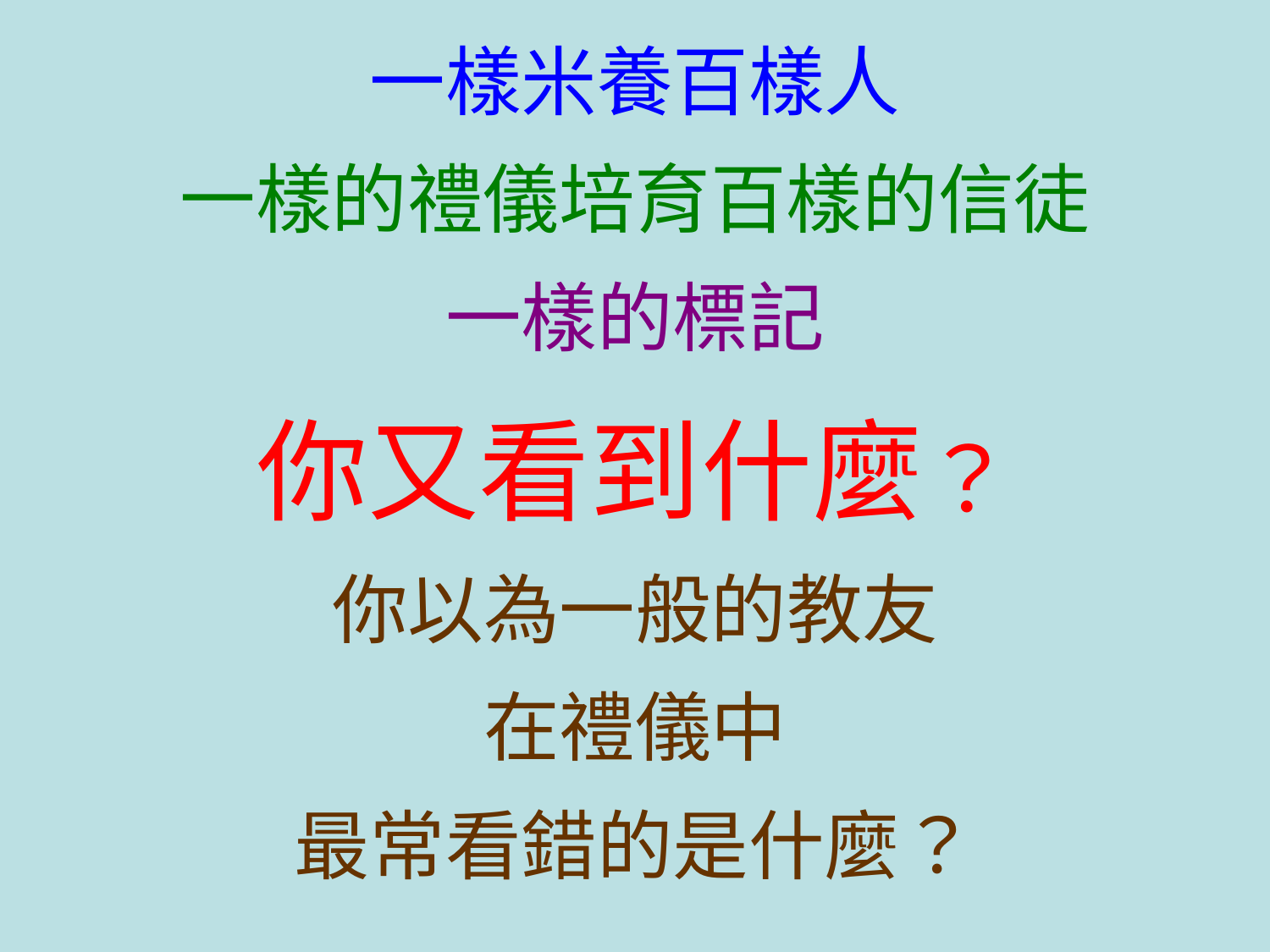

一樣米養百樣人
一樣的禮儀培育百樣的信徒
一樣的標記
你又看到什麼？
你以為一般的教友
在禮儀中
最常看錯的是什麼？